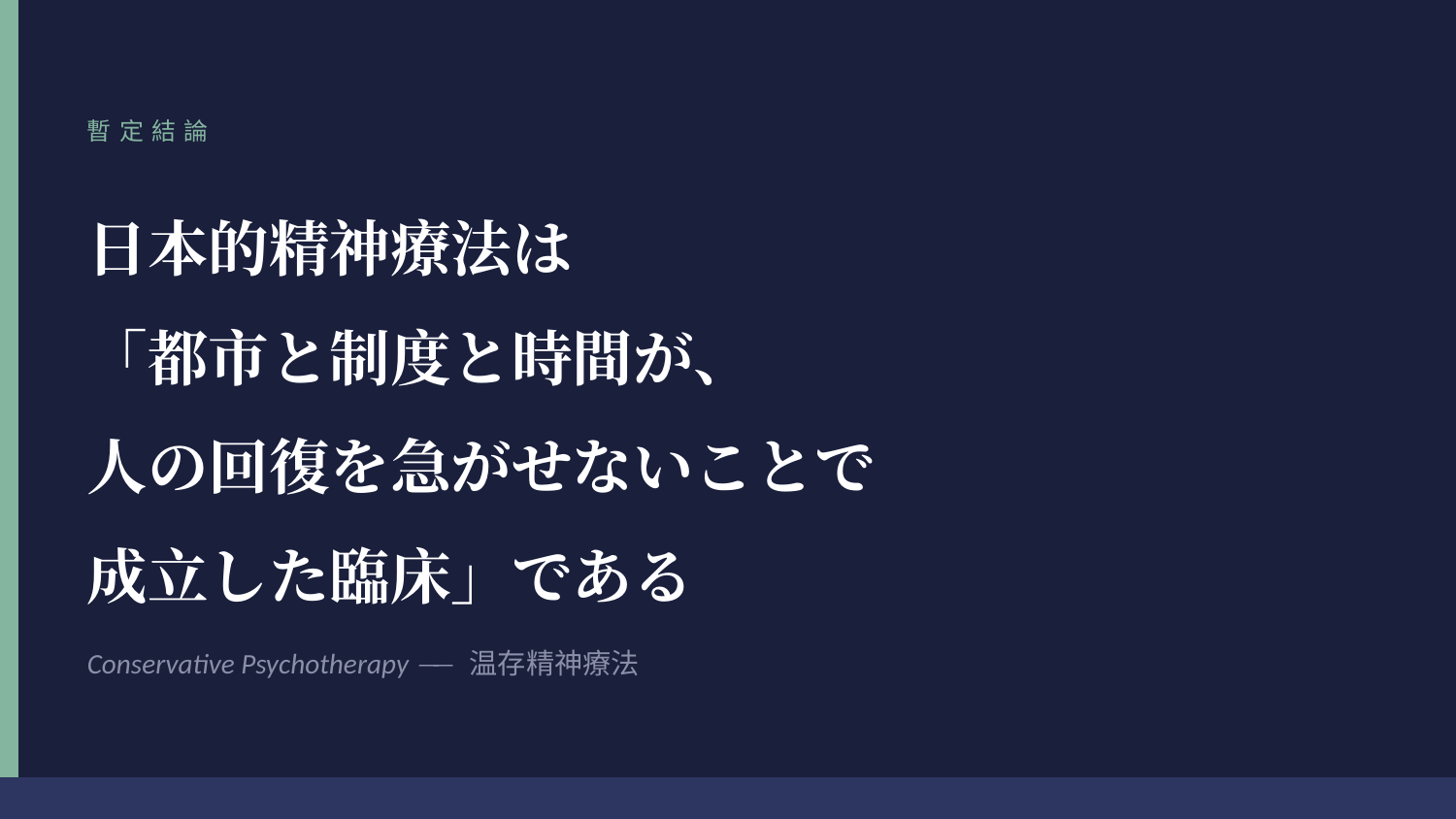

暫定結論
日本的精神療法は
「都市と制度と時間が、
人の回復を急がせないことで
成立した臨床」である
Conservative Psychotherapy  ──  温存精神療法